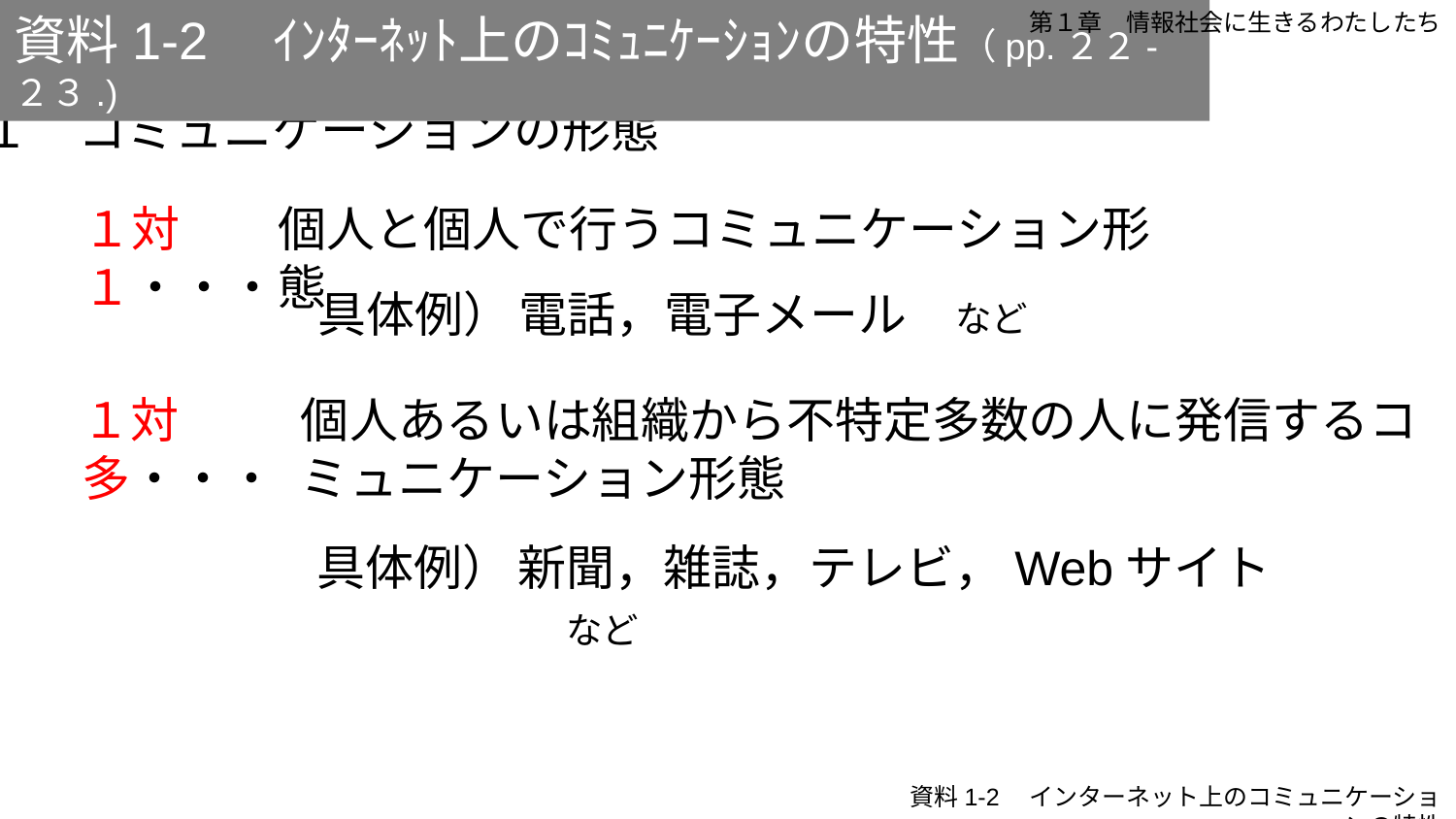

資料1-2　ｲﾝﾀｰﾈｯﾄ上のｺﾐｭﾆｹｰｼｮﾝの特性（pp.２２-２３.)
第１章　情報社会に生きるわたしたち
１　コミュニケーションの形態
１対１・・・
個人と個人で行うコミュニケーション形態
電話，電子メール　など
具体例）
１対多・・・
個人あるいは組織から不特定多数の人に発信するコミュニケーション形態
新聞，雑誌，テレビ，Webサイト　など
具体例）
資料1-2　インターネット上のコミュニケーションの特性